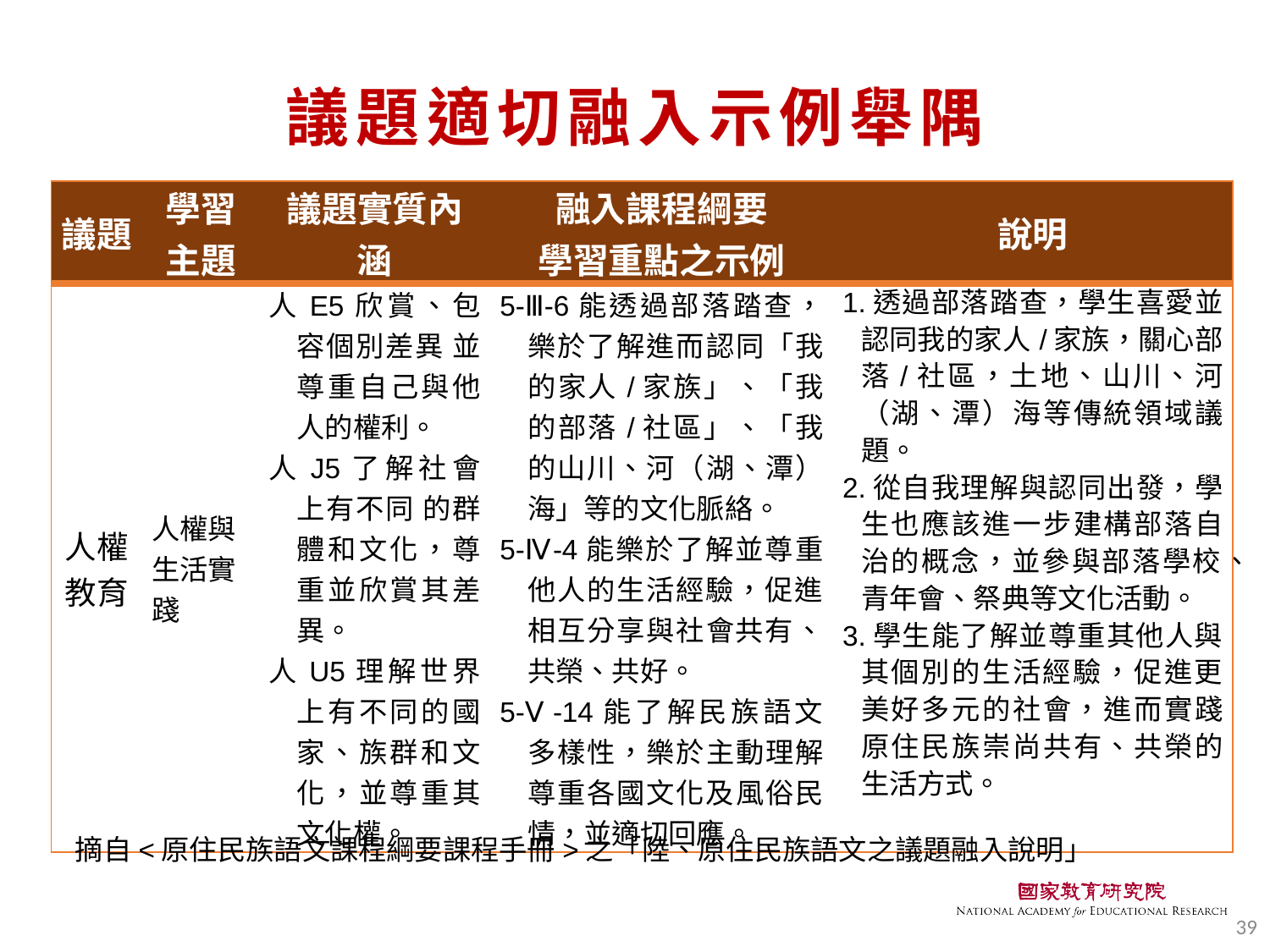

# 議題適切融入示例舉隅
| 議題 | 學習 主題 | 議題實質內涵 | 融入課程綱要 學習重點之示例 | 說明 |
| --- | --- | --- | --- | --- |
| 人權教育 | 人權與生活實踐 | 人E5欣賞、包容個別差異 並尊重自己與他人的權利。 人J5了解社會上有不同 的群體和文化，尊 重並欣賞其差異。 人U5理解世界上有不同的國家、族群和文化，並尊重其文化權。 | 5-Ⅲ-6能透過部落踏查，樂於了解進而認同「我的家人/家族」、「我的部落/社區」、「我的山川、河（湖、潭）海」等的文化脈絡。 5-Ⅳ-4能樂於了解並尊重他人的生活經驗，促進相互分享與社會共有、共榮、共好。 5-Ⅴ-14能了解民族語文多樣性，樂於主動理解尊重各國文化及風俗民情，並適切回應。 | 1.透過部落踏查，學生喜愛並認同我的家人/家族，關心部落/社區，土地、山川、河（湖、潭）海等傳統領域議題。 2.從自我理解與認同出發，學生也應該進一步建構部落自治的概念，並參與部落學校、青年會、祭典等文化活動。 3.學生能了解並尊重其他人與其個別的生活經驗，促進更美好多元的社會，進而實踐原住民族崇尚共有、共榮的生活方式。 |
摘自<原住民族語文課程綱要課程手冊>之「陸、原住民族語文之議題融入說明」
39